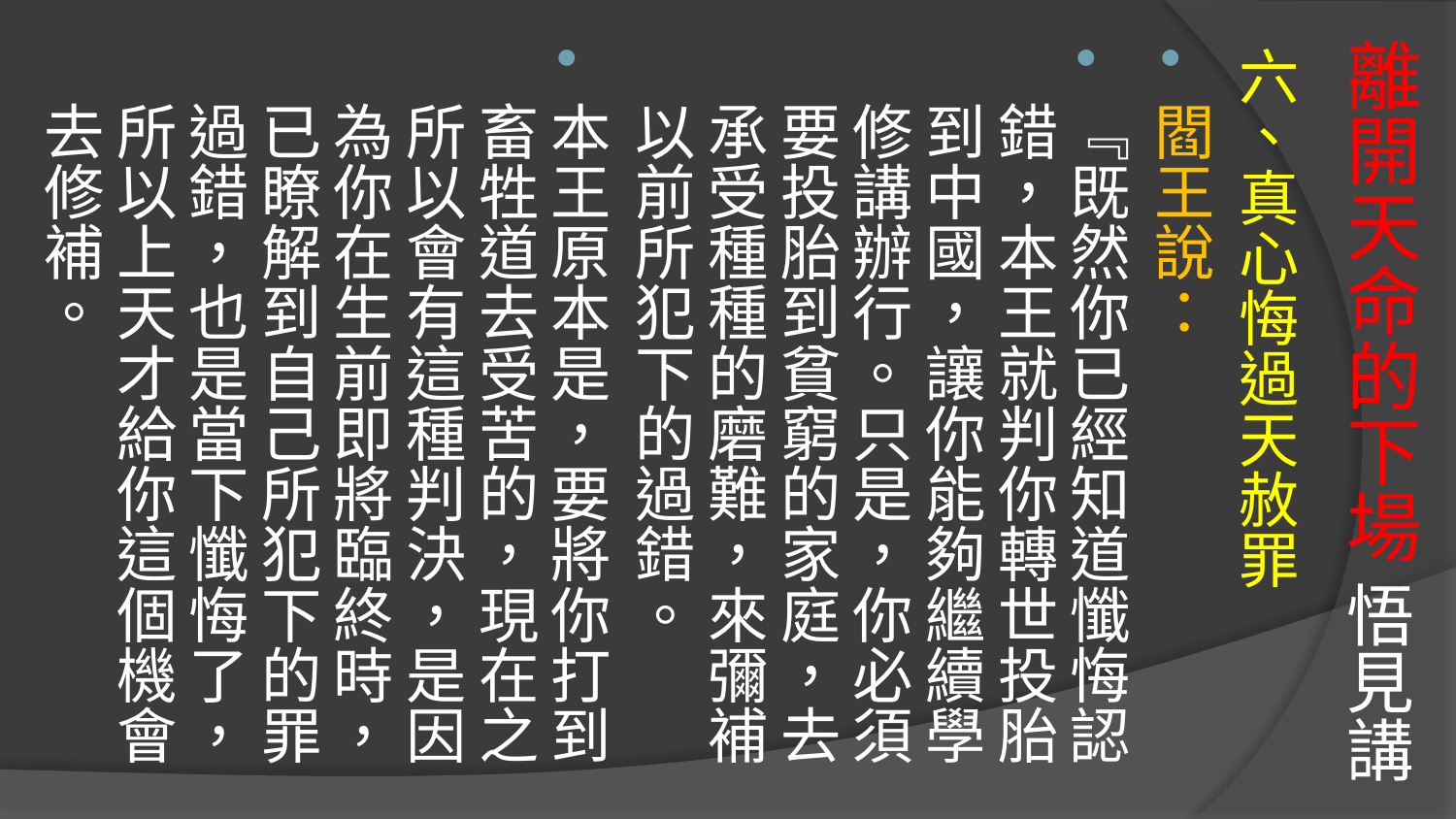

六、真心悔過天赦罪
閻王說：
『既然你已經知道懺悔認錯，本王就判你轉世投胎到中國，讓你能夠繼續學修講辦行。只是，你必須要投胎到貧窮的家庭，去承受種種的磨難，來彌補以前所犯下的過錯。
本王原本是，要將你打到畜牲道去受苦的，現在之所以會有這種判決，是因為你在生前即將臨終時，已瞭解到自己所犯下的罪過錯，也是當下懺悔了，所以上天才給你這個機會去修補。
# 離開天命的下場 悟見講